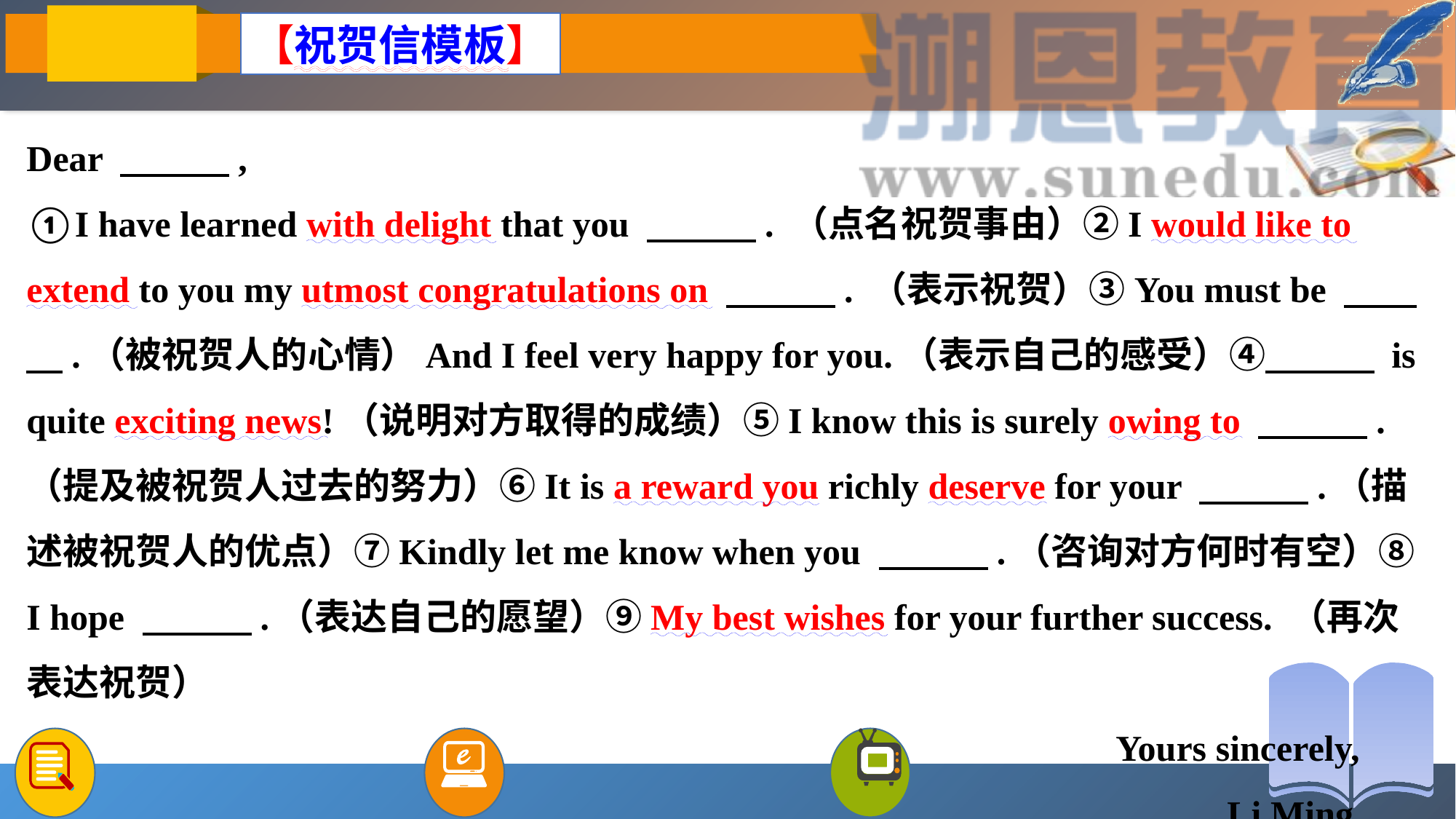

【祝贺信模板】
# Dear 　　　,  ①I have learned with delight that you 　　　. （点名祝贺事由）②I would like to extend to you my utmost congratulations on 　　　. （表示祝贺）③You must be 　　　.（被祝贺人的心情）And I feel very happy for you.（表示自己的感受）④　　　 is quite exciting news!（说明对方取得的成绩）⑤I know this is surely owing to 　　　.（提及被祝贺人过去的努力）⑥It is a reward you richly deserve for your 　　　.（描述被祝贺人的优点）⑦Kindly let me know when you 　　　.（咨询对方何时有空）⑧I hope 　　　.（表达自己的愿望）⑨My best wishes for your further success. （再次表达祝贺） Yours sincerely, Li Ming